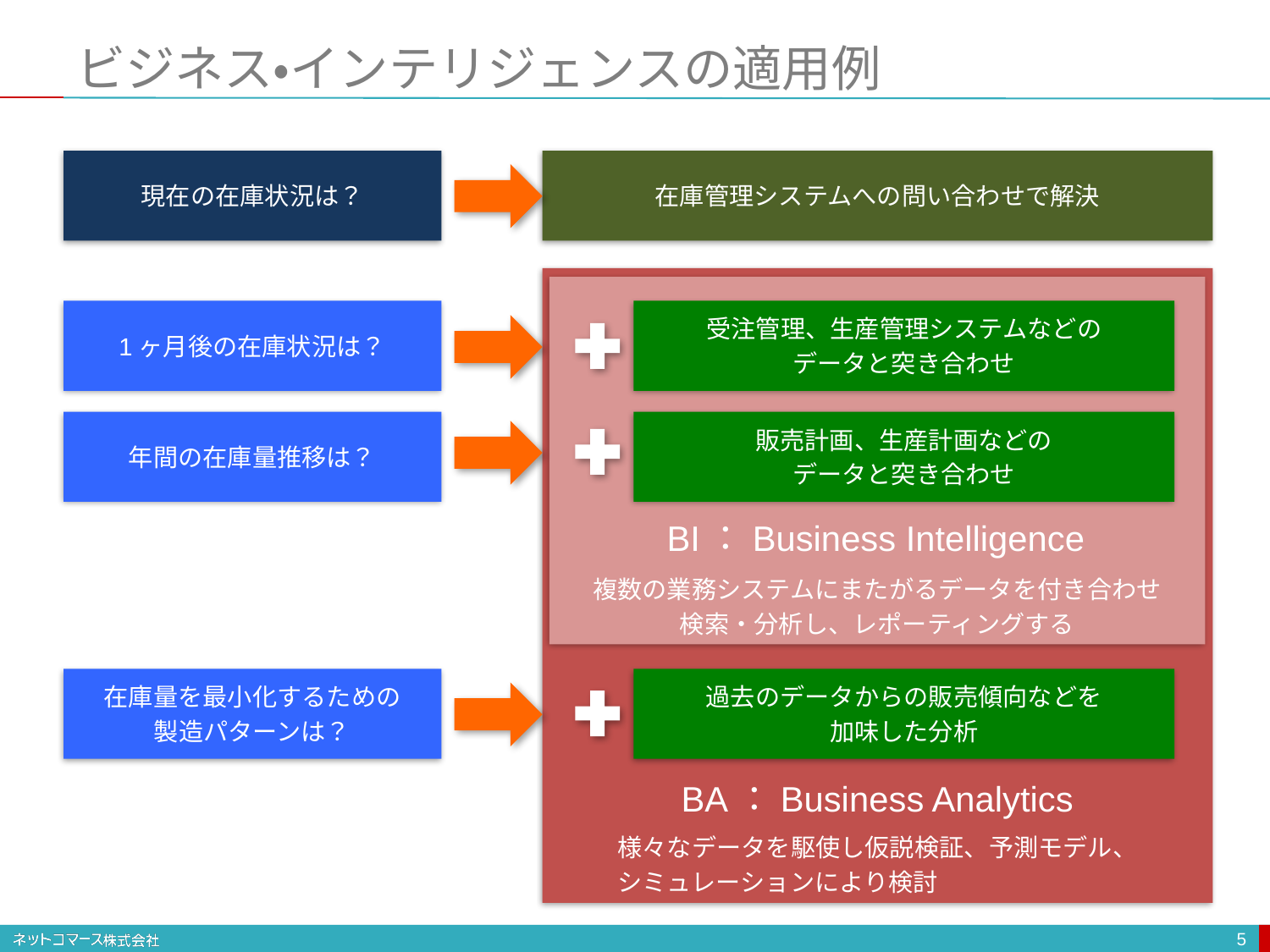

# ビジネス・インテリジェンスの適用例
現在の在庫状況は？
在庫管理システムへの問い合わせで解決

様々なデータを駆使し仮説検証、予測モデル、
シミュレーションにより検討

複数の業務システムにまたがるデータを付き合わせ
検索・分析し、レポーティングする
1ヶ月後の在庫状況は？
受注管理、生産管理システムなどの
データと突き合わせ

販売計画、生産計画などの
データと突き合わせ
年間の在庫量推移は？

BI：Business Intelligence
在庫量を最小化するための
製造パターンは？
過去のデータからの販売傾向などを
加味した分析

BA：Business Analytics
5